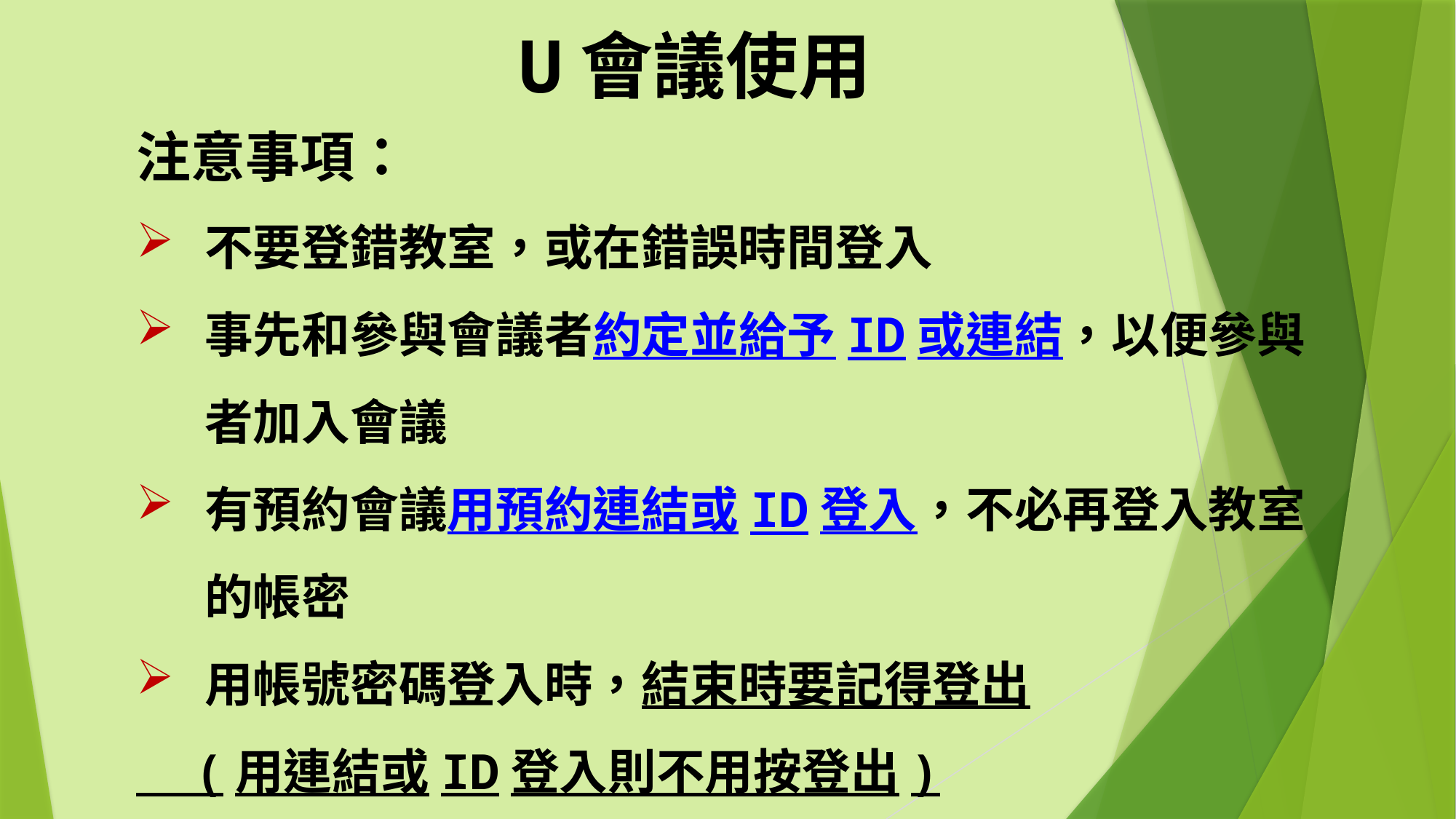

U會議使用
注意事項：
不要登錯教室，或在錯誤時間登入
事先和參與會議者約定並給予ID或連結，以便參與者加入會議
有預約會議用預約連結或ID登入，不必再登入教室的帳密
用帳號密碼登入時，結束時要記得登出
  (用連結或ID登入則不用按登出)